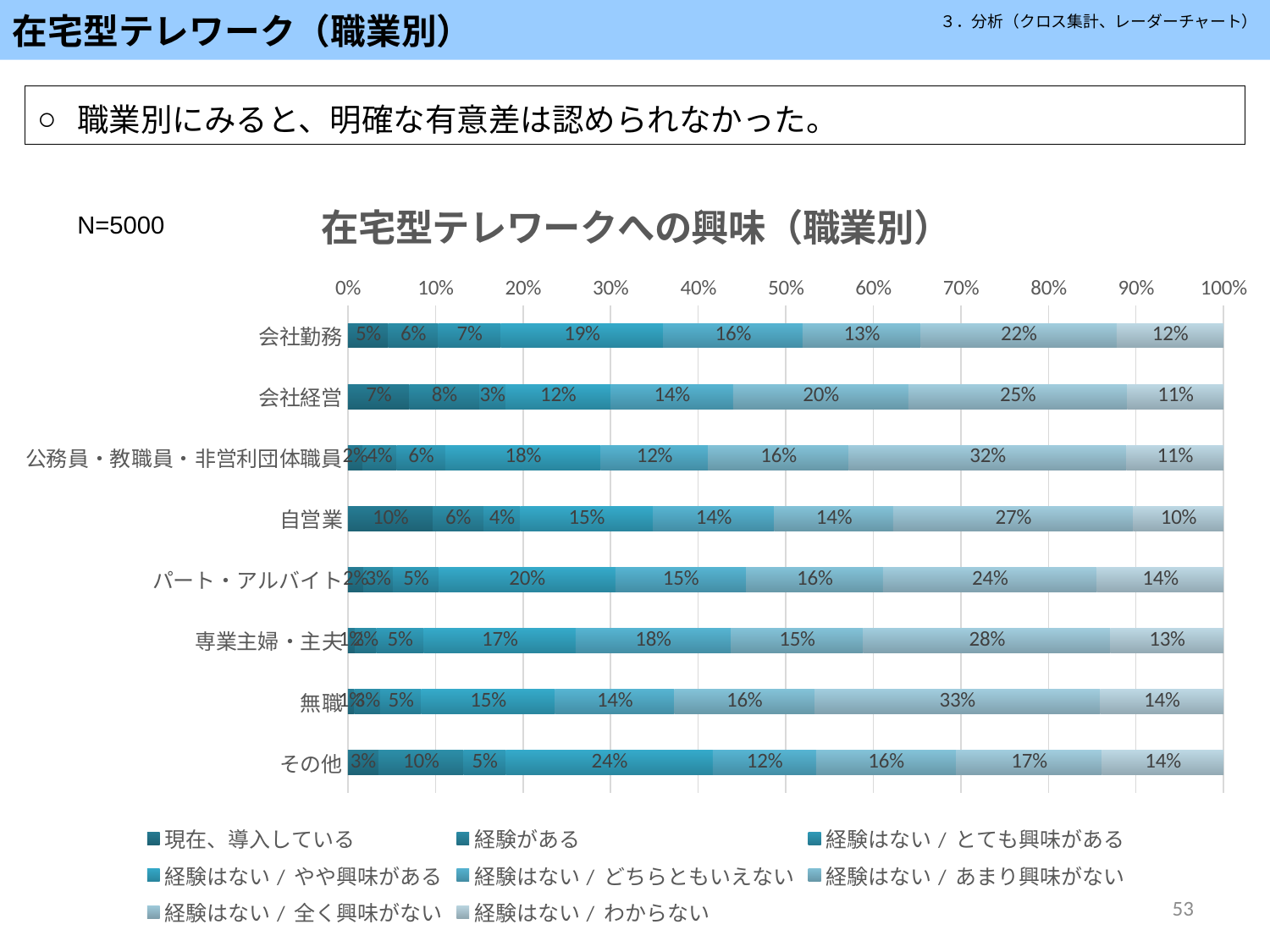

在宅型テレワーク（職業別）
３．分析（クロス集計、レーダーチャート）
職業別にみると、明確な有意差は認められなかった。

### Chart: 在宅型テレワークへの興味（職業別）

| Category | 現在、導入している | 経験がある | 経験はない/ | 経験はない/ | 経験はない/ | 経験はない/ | 経験はない/ | 経験はない/ |
|---|---|---|---|---|---|---|---|---|
| 会社勤務 | 0.04614604462474645 | 0.056795131845841784 | 0.07150101419878296 | 0.18559837728194725 | 0.1592292089249493 | 0.13488843813387424 | 0.22363083164300201 | 0.12221095334685599 |
| 会社経営 | 0.07 | 0.08 | 0.03 | 0.12 | 0.14 | 0.2 | 0.25 | 0.11 |
| 公務員・教職員・非営利団体職員 | 0.016666666666666666 | 0.03888888888888889 | 0.05555555555555555 | 0.17777777777777778 | 0.12222222222222222 | 0.16111111111111112 | 0.31666666666666665 | 0.1111111111111111 |
| 自営業 | 0.0967741935483871 | 0.05806451612903226 | 0.041935483870967745 | 0.15161290322580645 | 0.13870967741935483 | 0.13548387096774195 | 0.27419354838709675 | 0.1032258064516129 |
| パート・アルバイト | 0.017543859649122806 | 0.033625730994152045 | 0.05263157894736842 | 0.20175438596491227 | 0.14912280701754385 | 0.1564327485380117 | 0.24415204678362573 | 0.14473684210526316 |
| 専業主婦・主夫 | 0.007761966364812419 | 0.02457956015523933 | 0.054333764553686936 | 0.17335058214747737 | 0.17723156532988357 | 0.15135834411384216 | 0.2820181112548512 | 0.129366106080207 |
| 無職 | 0.007168458781362007 | 0.02986857825567503 | 0.04659498207885305 | 0.15292712066905614 | 0.13620071684587814 | 0.16009557945041816 | 0.32616487455197135 | 0.14097968936678615 |
| その他 | 0.034722222222222224 | 0.09722222222222222 | 0.04861111111111111 | 0.2361111111111111 | 0.11805555555555555 | 0.1597222222222222 | 0.16666666666666666 | 0.1388888888888889 |
N=5000
53